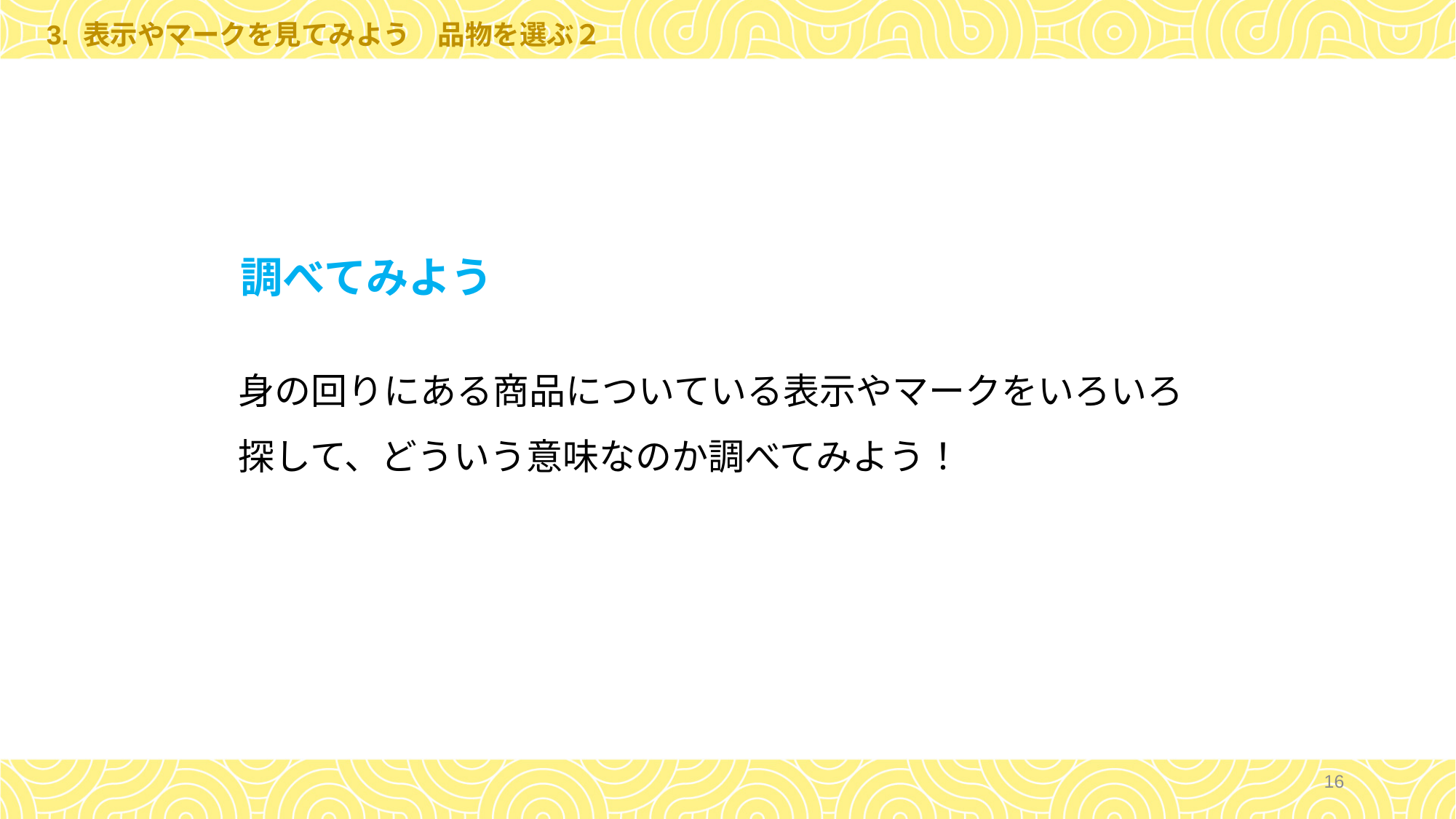

3. 表示やマークを見てみよう　品物を選ぶ２
調べてみよう
⾝の回りにある商品についている表⽰やマークをいろいろ探して、どういう意味なのか調べてみよう！
16